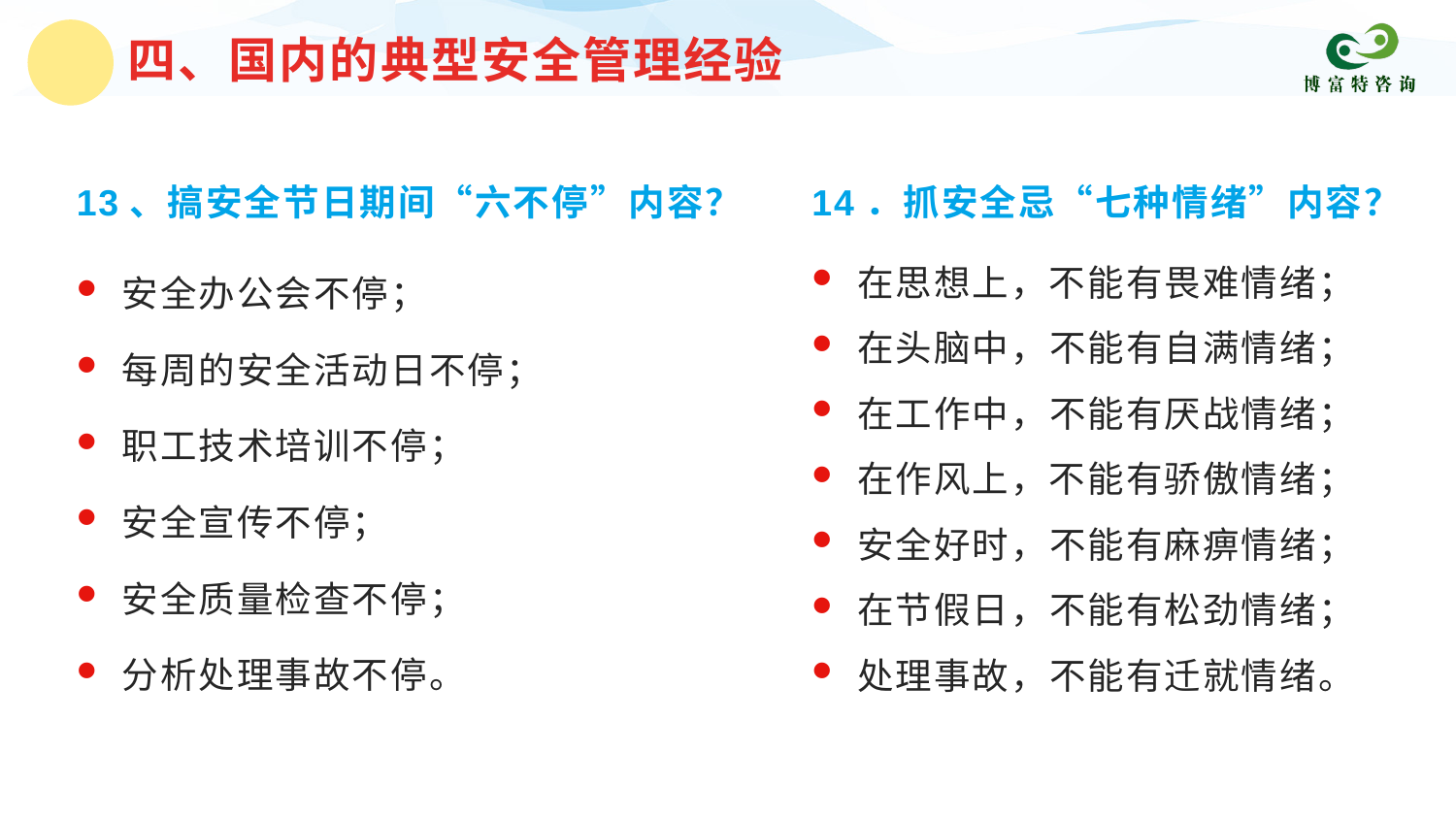

四、国内的典型安全管理经验
13、搞安全节日期间“六不停”内容？
安全办公会不停；
每周的安全活动日不停；
职工技术培训不停；
安全宣传不停；
安全质量检查不停；
分析处理事故不停。
14．抓安全忌“七种情绪”内容？
在思想上，不能有畏难情绪；
在头脑中，不能有自满情绪；
在工作中，不能有厌战情绪；
在作风上，不能有骄傲情绪；
安全好时，不能有麻痹情绪；
在节假日，不能有松劲情绪；
处理事故，不能有迁就情绪。